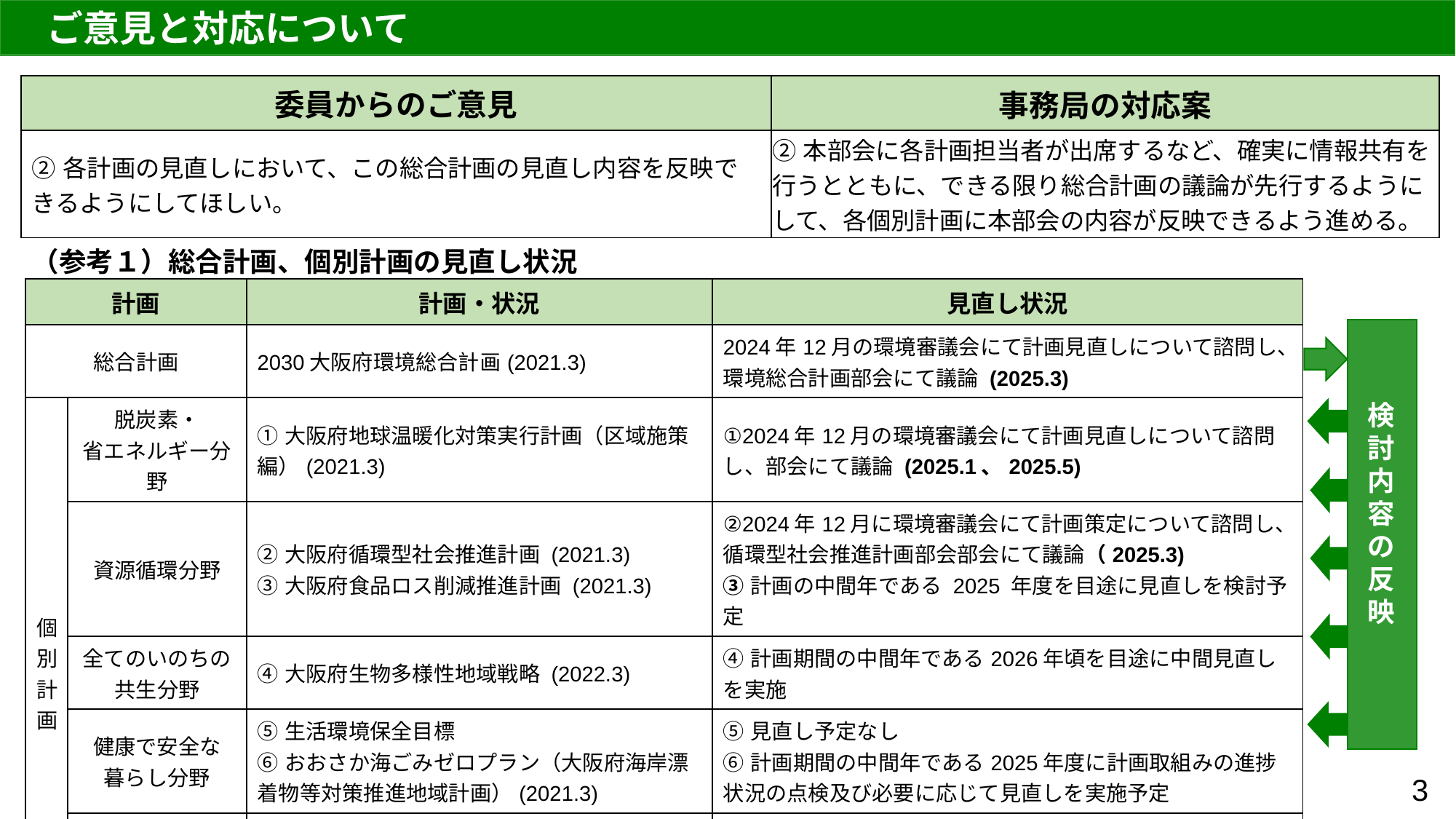

ご意見と対応について
| 委員からのご意見 | 事務局の対応案 |
| --- | --- |
| ②各計画の見直しにおいて、この総合計画の見直し内容を反映できるようにしてほしい。 | ②本部会に各計画担当者が出席するなど、確実に情報共有を行うとともに、できる限り総合計画の議論が先行するようにして、各個別計画に本部会の内容が反映できるよう進める。 |
（参考１）総合計画、個別計画の見直し状況
| 計画 |  | 計画・状況 | 見直し状況 |
| --- | --- | --- | --- |
| 総合計画 |  | 2030大阪府環境総合計画(2021.3) | 2024年12月の環境審議会にて計画見直しについて諮問し、環境総合計画部会にて議論 (2025.3) |
| 個別計画 | 脱炭素・ 省エネルギー分野 | ①大阪府地球温暖化対策実行計画（区域施策編）(2021.3) | ①2024年12月の環境審議会にて計画見直しについて諮問し、部会にて議論 (2025.1、2025.5) |
|  | 資源循環分野 | ②大阪府循環型社会推進計画 (2021.3) ③大阪府食品ロス削減推進計画 (2021.3) | ②2024年12月に環境審議会にて計画策定について諮問し、循環型社会推進計画部会部会にて議論（2025.3) ③計画の中間年である 2025 年度を目途に見直しを検討予定 |
|  | 全てのいのちの 共生分野 | ④大阪府生物多様性地域戦略 (2022.3) | ④計画期間の中間年である2026年頃を目途に中間見直しを実施 |
|  | 健康で安全な 暮らし分野 | ⑤生活環境保全目標 ⑥おおさか海ごみゼロプラン（大阪府海岸漂着物等対策推進地域計画）(2021.3) | ⑤見直し予定なし ⑥計画期間の中間年である2025年度に計画取組みの進捗状況の点検及び必要に応じて見直しを実施予定 |
|  | 魅力と活力ある 快適な地域づくり 分野 | ⑦大阪府環境教育等行動計画 (2024.3) ⑧みどりの大阪推進計画 (2009.12) ⑨おおさかヒートアイランド対策推進計画 (2015.3) | ⑦見直し予定なし ⑧2024年６月に環境審議会にて計画策定について諮問し、部会にて議論(2024.10、2024.11、2025.3) ⑨計画期間が2025年度までであり計画のあり方を検討中 |

検討内容の反映

3